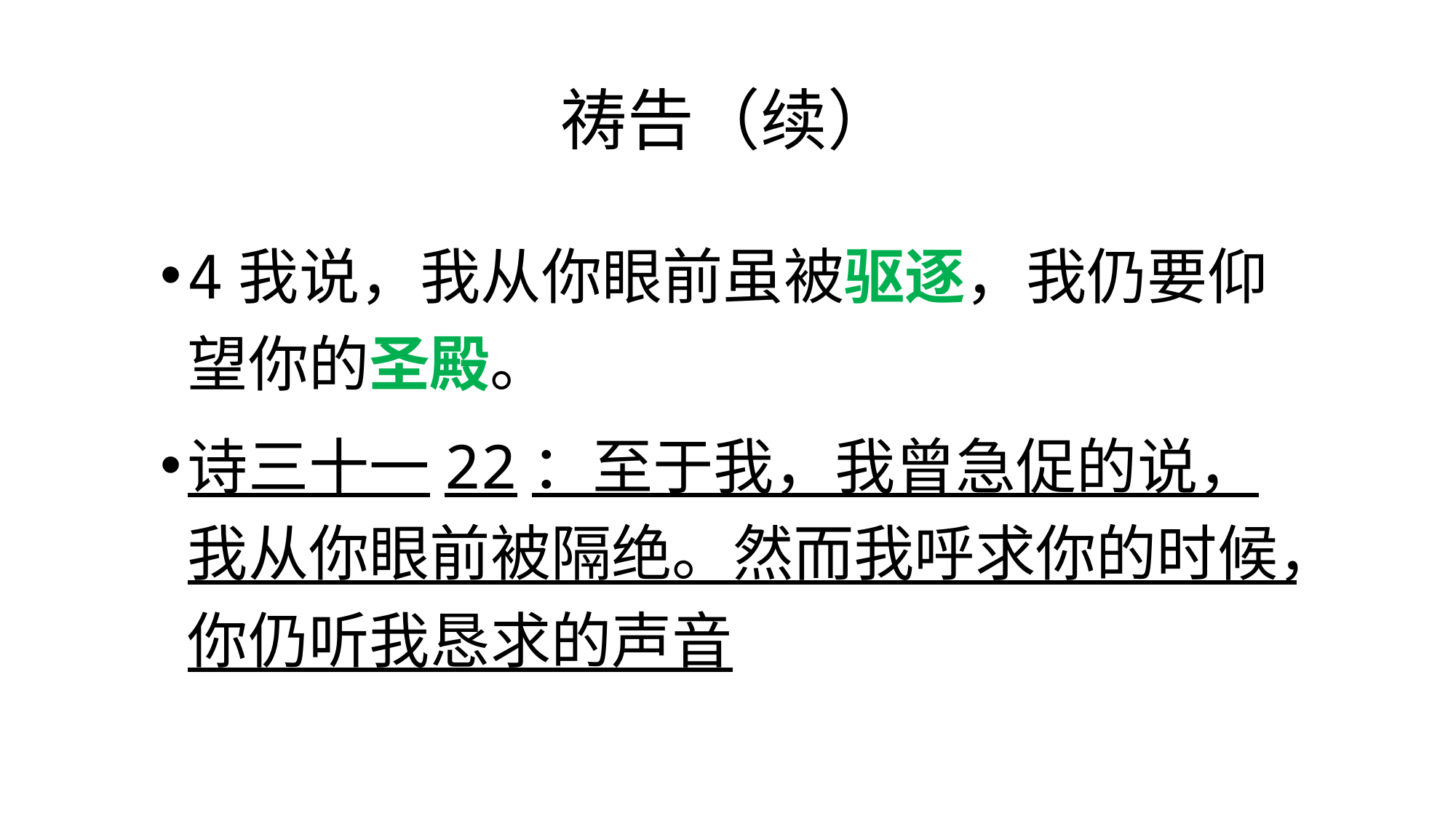

# 祷告（续）
4我说，我从你眼前虽被驱逐，我仍要仰望你的圣殿。
诗三十一22：至于我，我曾急促的说，我从你眼前被隔绝。然而我呼求你的时候，你仍听我恳求的声音